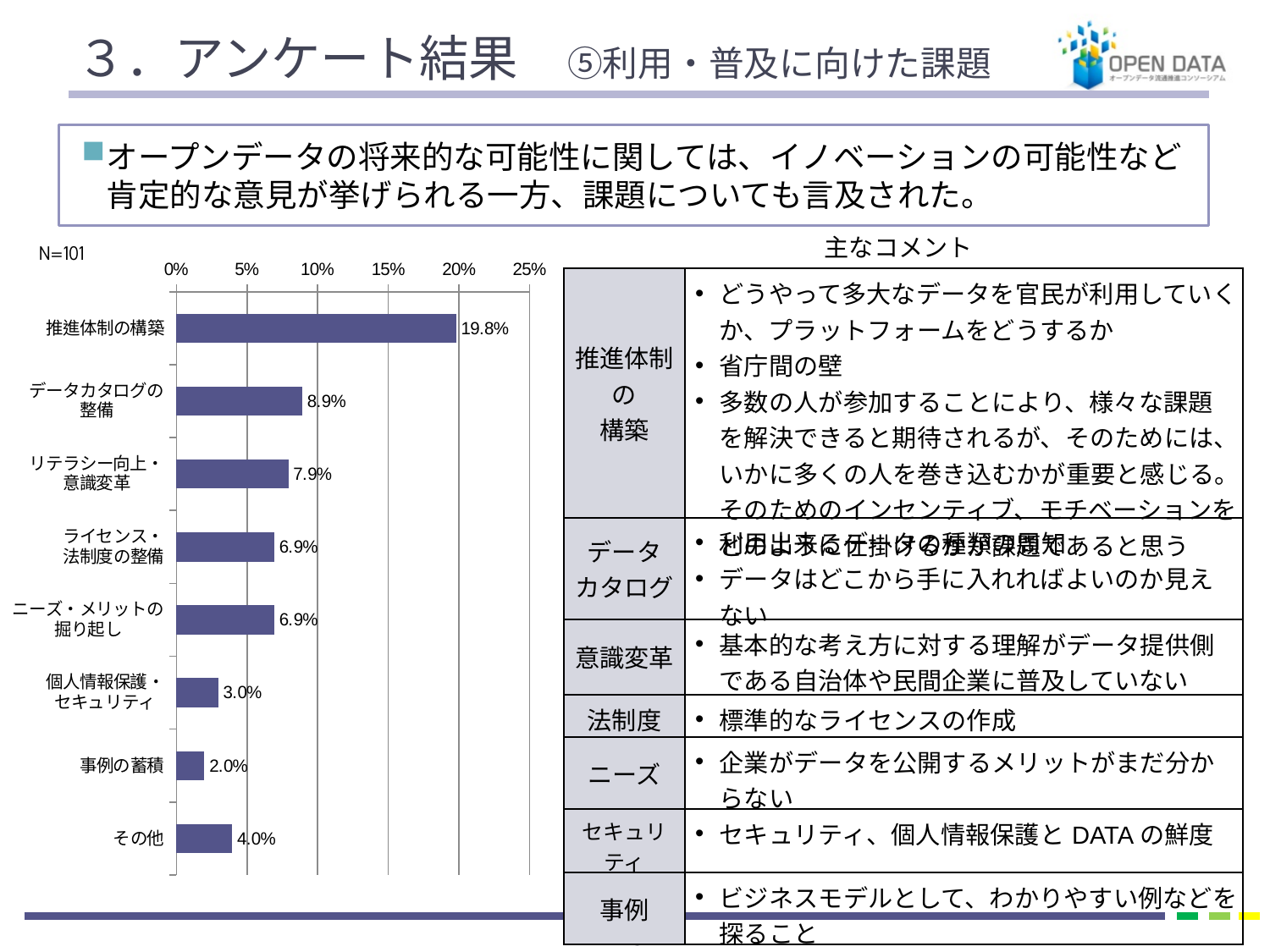

# ３．アンケート結果　⑤利用・普及に向けた課題

オープンデータの将来的な可能性に関しては、イノベーションの可能性など肯定的な意見が挙げられる一方、課題についても言及された。
主なコメント

### Chart

| Category |  |
|---|---|
| 推進体制の構築 | 0.19801980198019803 |
| データカタログの
整備 | 0.0891089108910891 |
| リテラシー向上・
意識変革 | 0.07920792079207921 |
| ライセンス・
法制度の整備 | 0.06930693069306931 |
| ニーズ・メリットの
掘り起し | 0.06930693069306931 |
| 個人情報保護・
セキュリティ | 0.0297029702970297 |
| 事例の蓄積 | 0.019801980198019802 |
| その他 | 0.039603960396039604 |
| 推進体制の 構築 | どうやって多大なデータを官民が利用していくか、プラットフォームをどうするか 省庁間の壁 多数の人が参加することにより、様々な課題を解決できると期待されるが、そのためには、いかに多くの人を巻き込むかが重要と感じる。そのためのインセンティブ、モチベーションをどのように仕掛けるかが課題であると思う |
| --- | --- |
| データ カタログ | 利用出来るデータの種類の周知 データはどこから手に入れればよいのか見えない |
| 意識変革 | 基本的な考え方に対する理解がデータ提供側である自治体や民間企業に普及していない |
| 法制度 | 標準的なライセンスの作成 |
| ニーズ | 企業がデータを公開するメリットがまだ分からない |
| セキュリティ | セキュリティ、個人情報保護とDATAの鮮度 |
| 事例 | ビジネスモデルとして、わかりやすい例などを探ること |
8